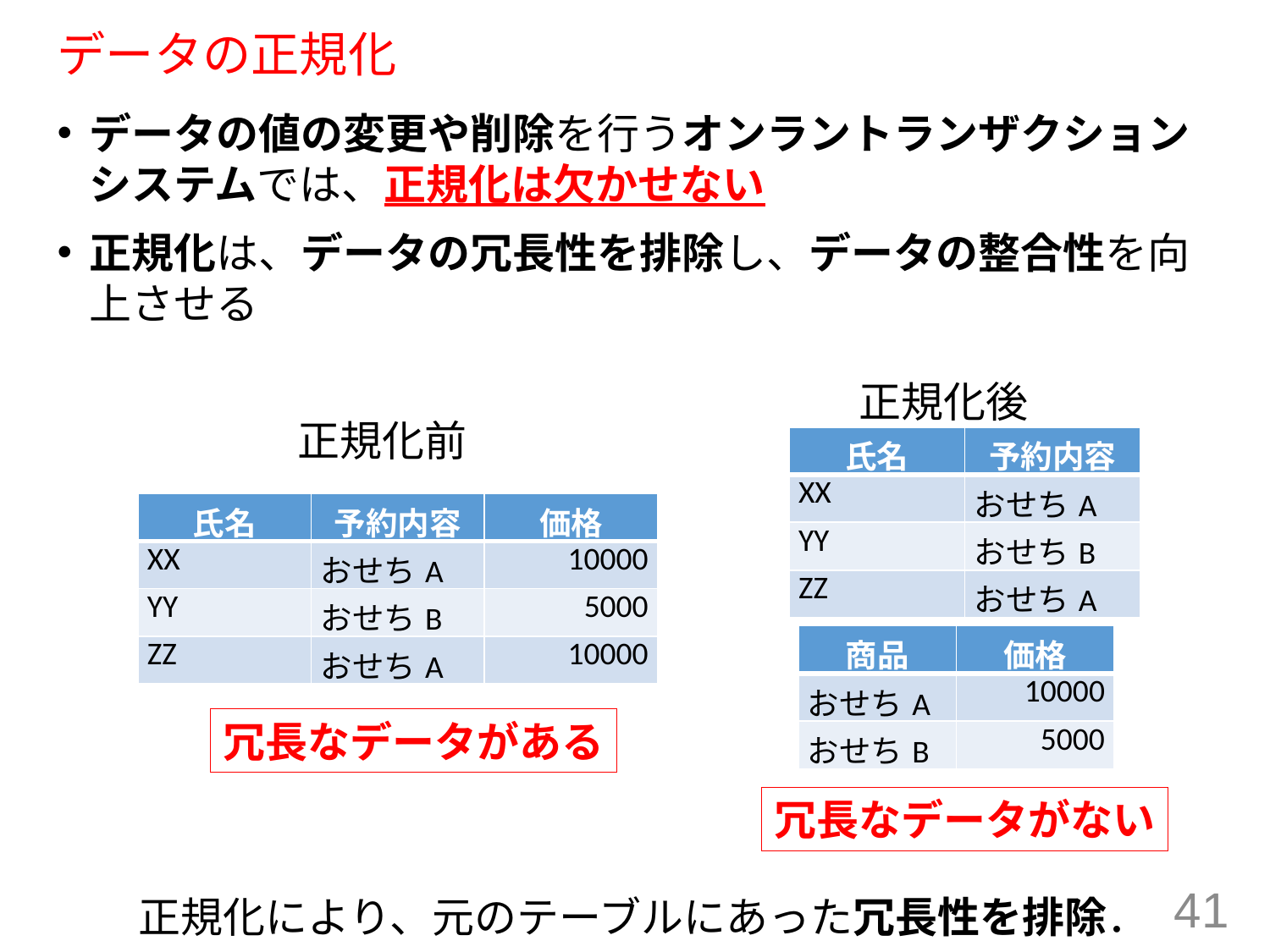

# データの正規化
データの値の変更や削除を行うオンラントランザクションシステムでは、正規化は欠かせない
正規化は、データの冗長性を排除し、データの整合性を向上させる

正規化後
正規化前
| 氏名 | 予約内容 |
| --- | --- |
| XX | おせちA |
| YY | おせちB |
| ZZ | おせちA |
| 氏名 | 予約内容 | 価格 |
| --- | --- | --- |
| XX | おせちA | 10000 |
| YY | おせちB | 5000 |
| ZZ | おせちA | 10000 |
| 商品 | 価格 |
| --- | --- |
| おせちA | 10000 |
| おせちB | 5000 |
冗長なデータがある
冗長なデータがない
41
正規化により、元のテーブルにあった冗長性を排除．